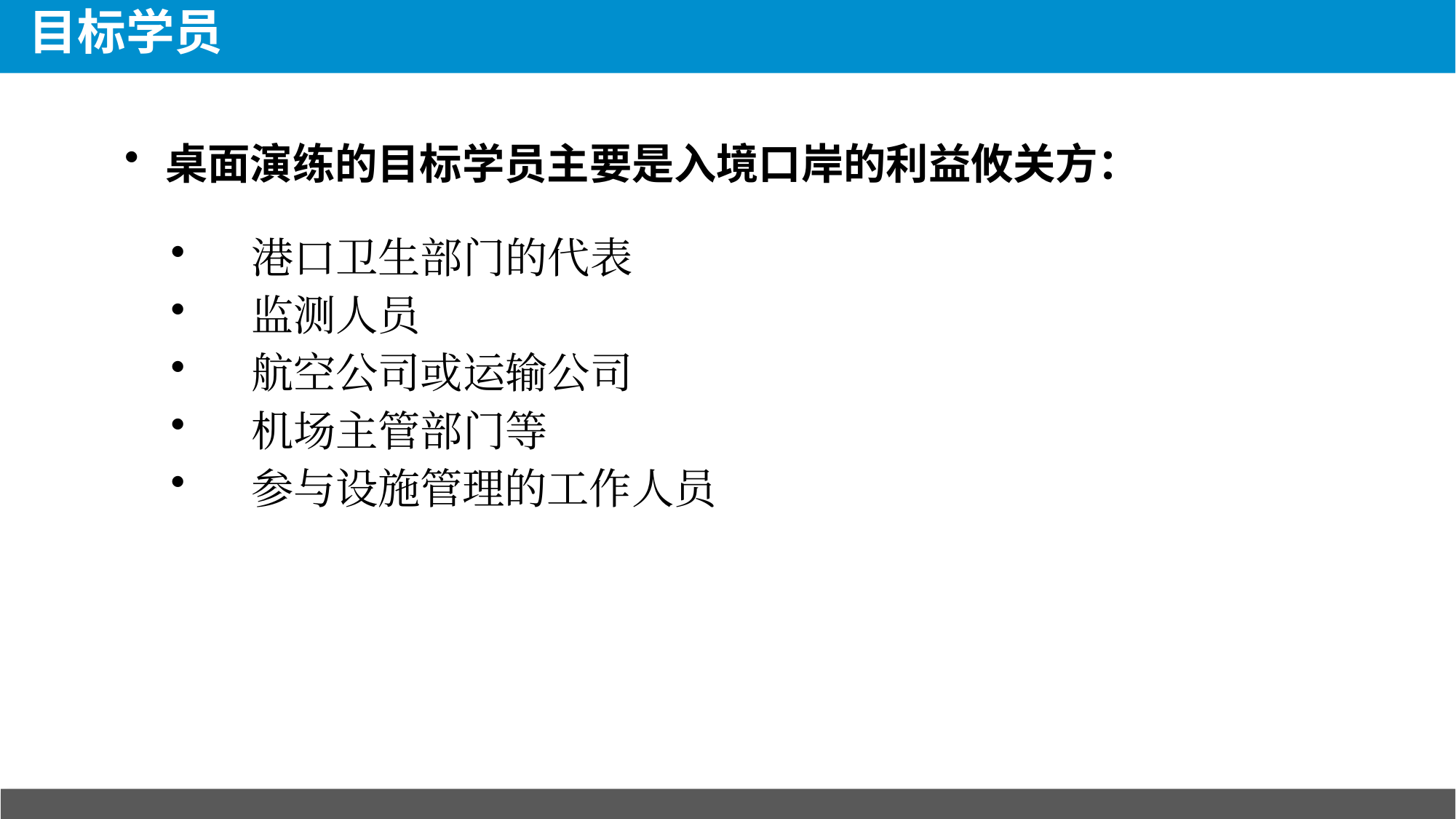

# 目标学员
桌面演练的目标学员主要是入境口岸的利益攸关方：
港口卫生部门的代表
监测人员
航空公司或运输公司
机场主管部门等
参与设施管理的工作人员